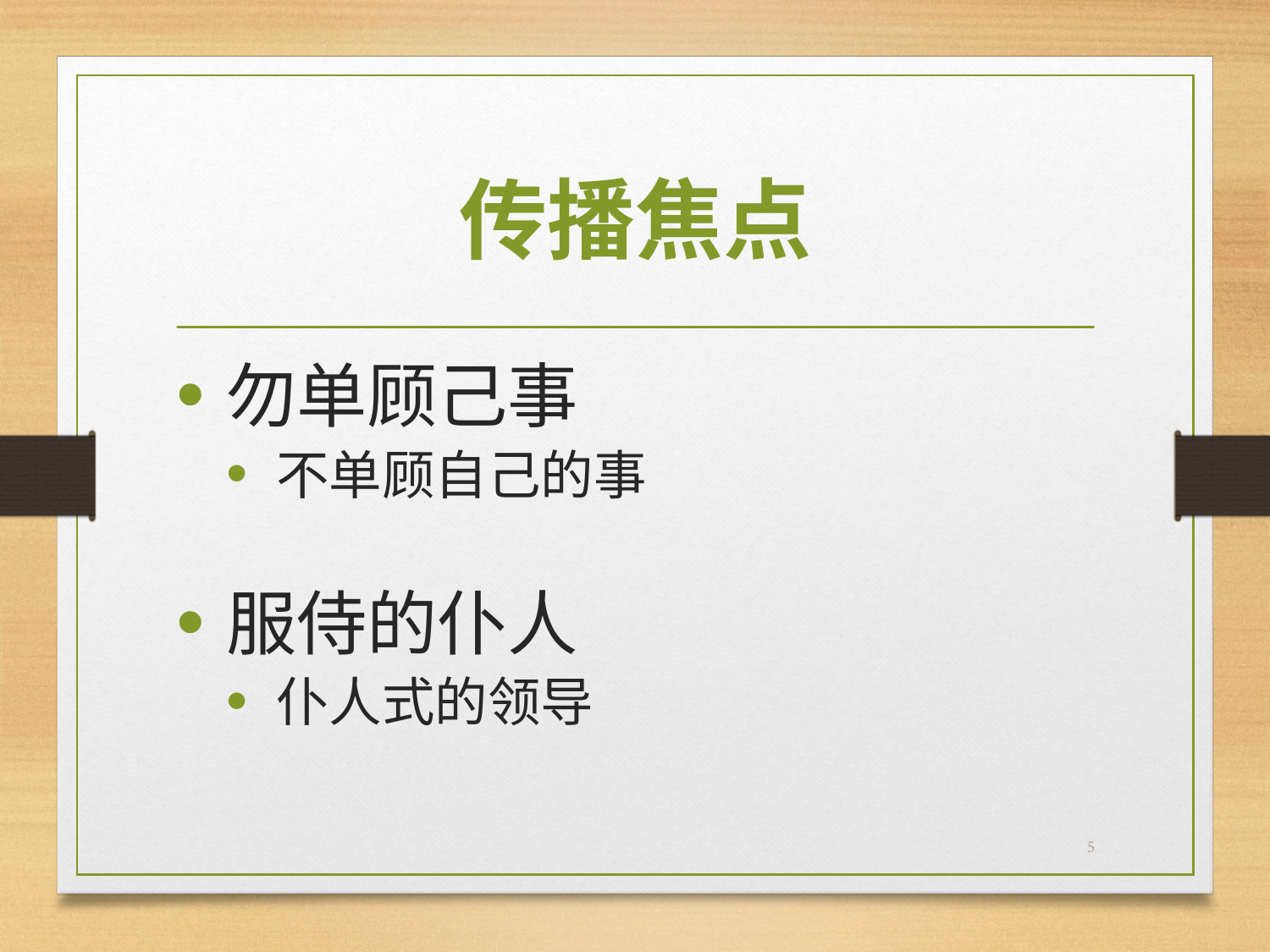

# 传播焦点
勿单顾己事
不单顾自己的事

服侍的仆人
仆人式的领导

5